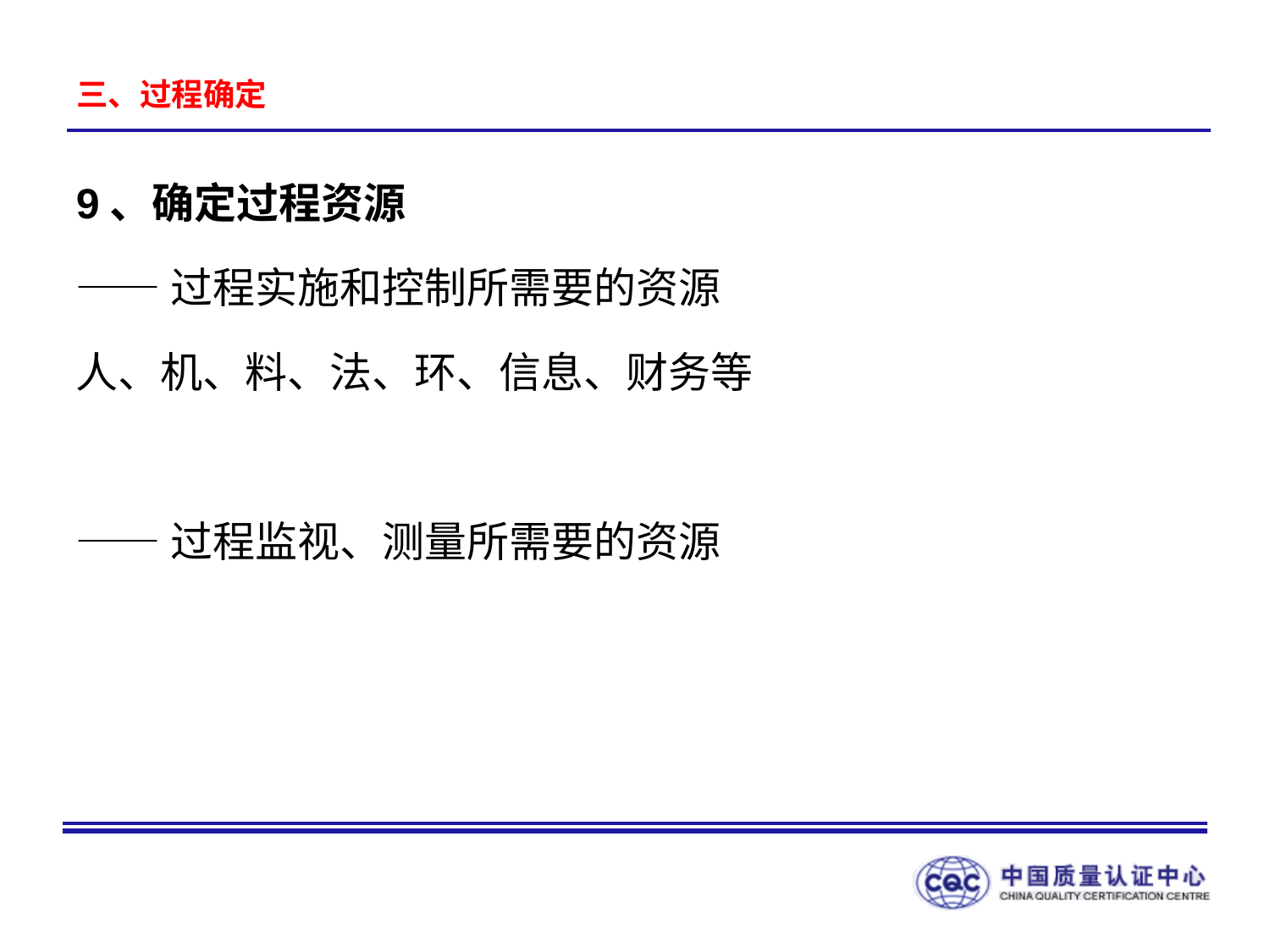

# 三、过程确定
9、确定过程资源
——过程实施和控制所需要的资源
人、机、料、法、环、信息、财务等

——过程监视、测量所需要的资源